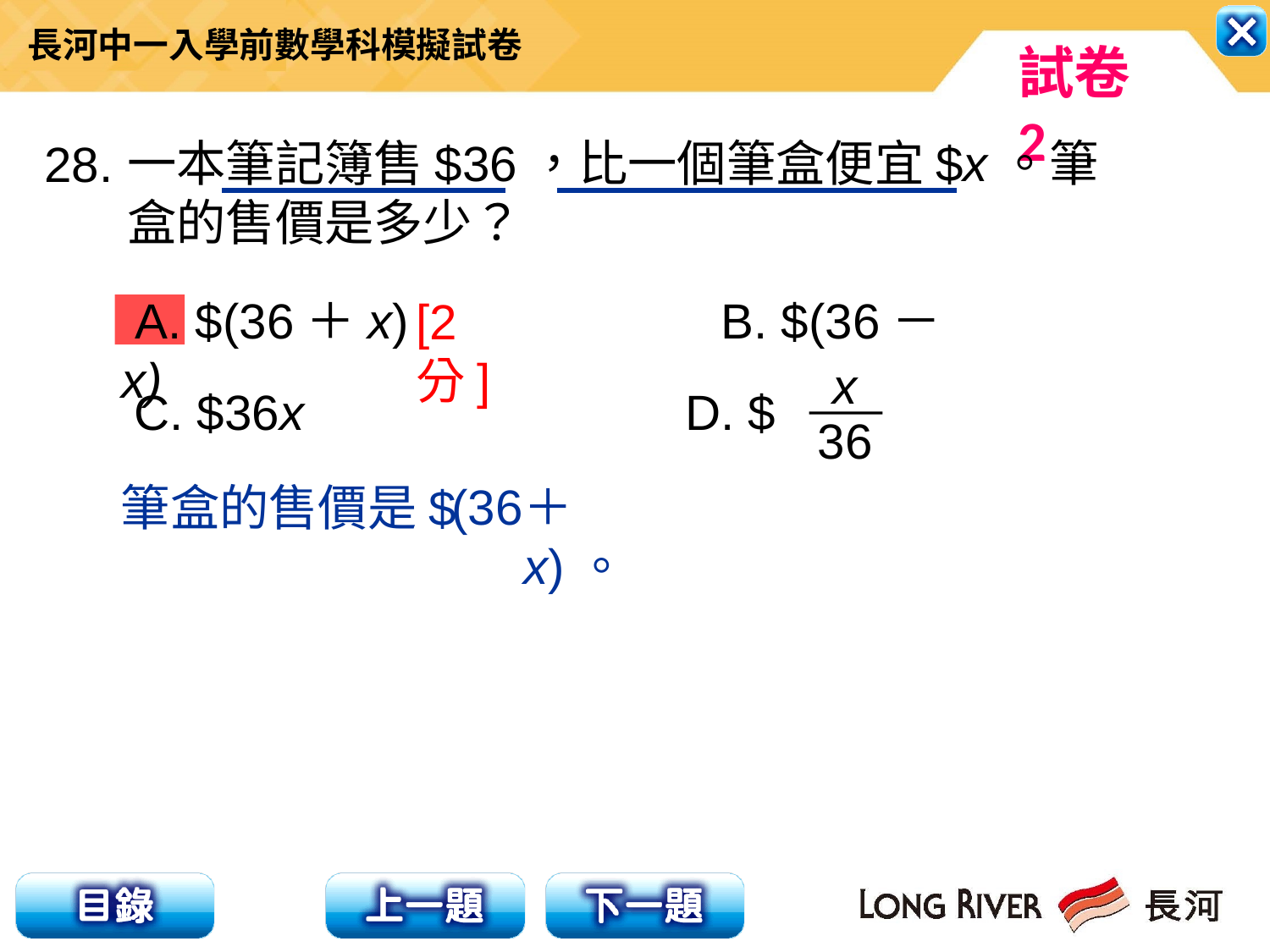

一本筆記簿售$36，比一個筆盒便宜$x。筆盒的售價是多少？
28.
 A. $(36＋x) 　   　             B. $(36－x)
[2分]

x
36

C. $36x　　　                   D. $
(36
＋x)。
筆盒的售價是$